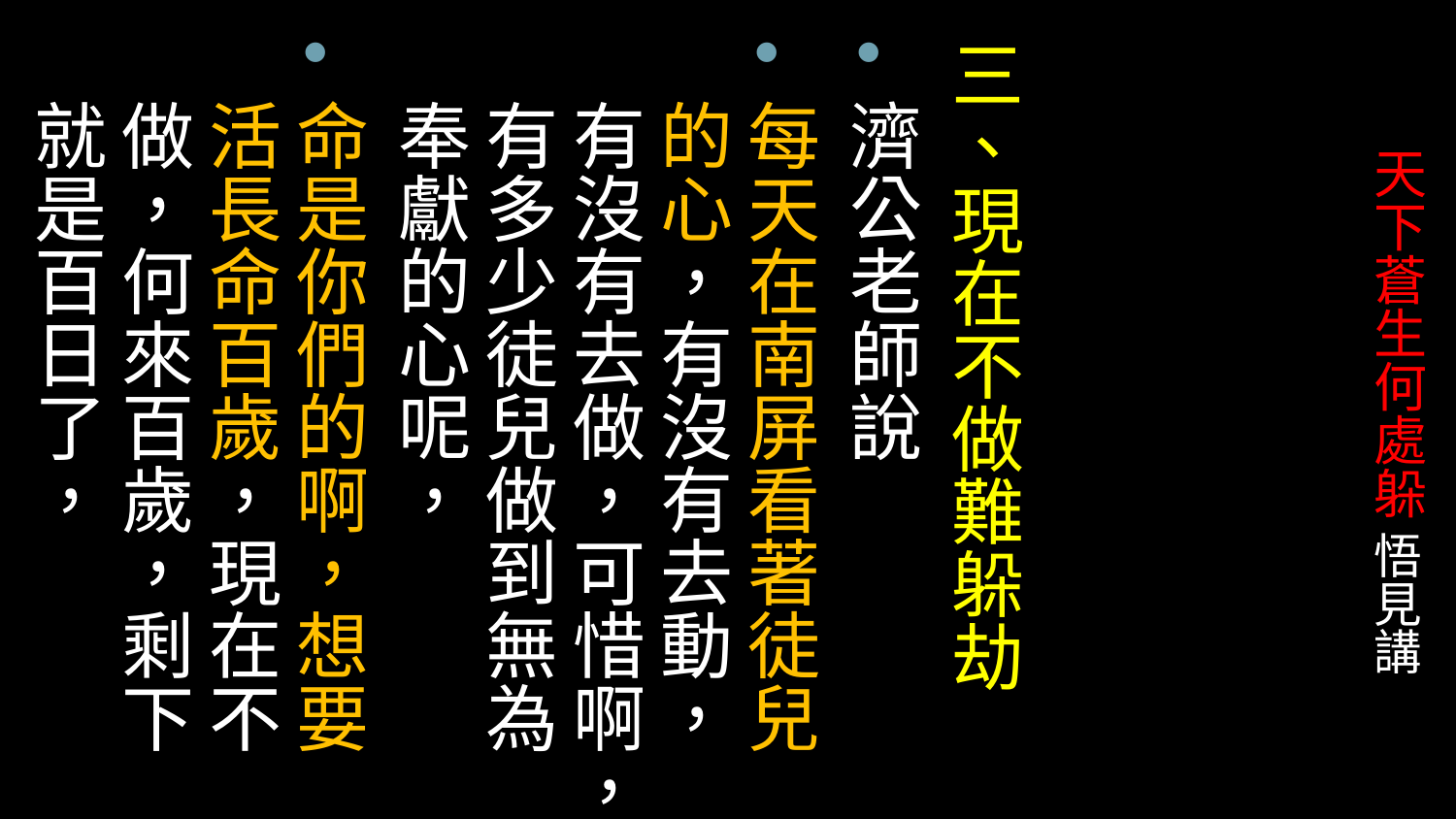

三、現在不做難躲劫
濟公老師說
每天在南屏看著徒兒的心，有沒有去動，有沒有去做，可惜啊，有多少徒兒做到無為奉獻的心呢，
命是你們的啊，想要活長命百歲，現在不做，何來百歲，剩下就是百日了，
# 天下蒼生何處躲 悟見講